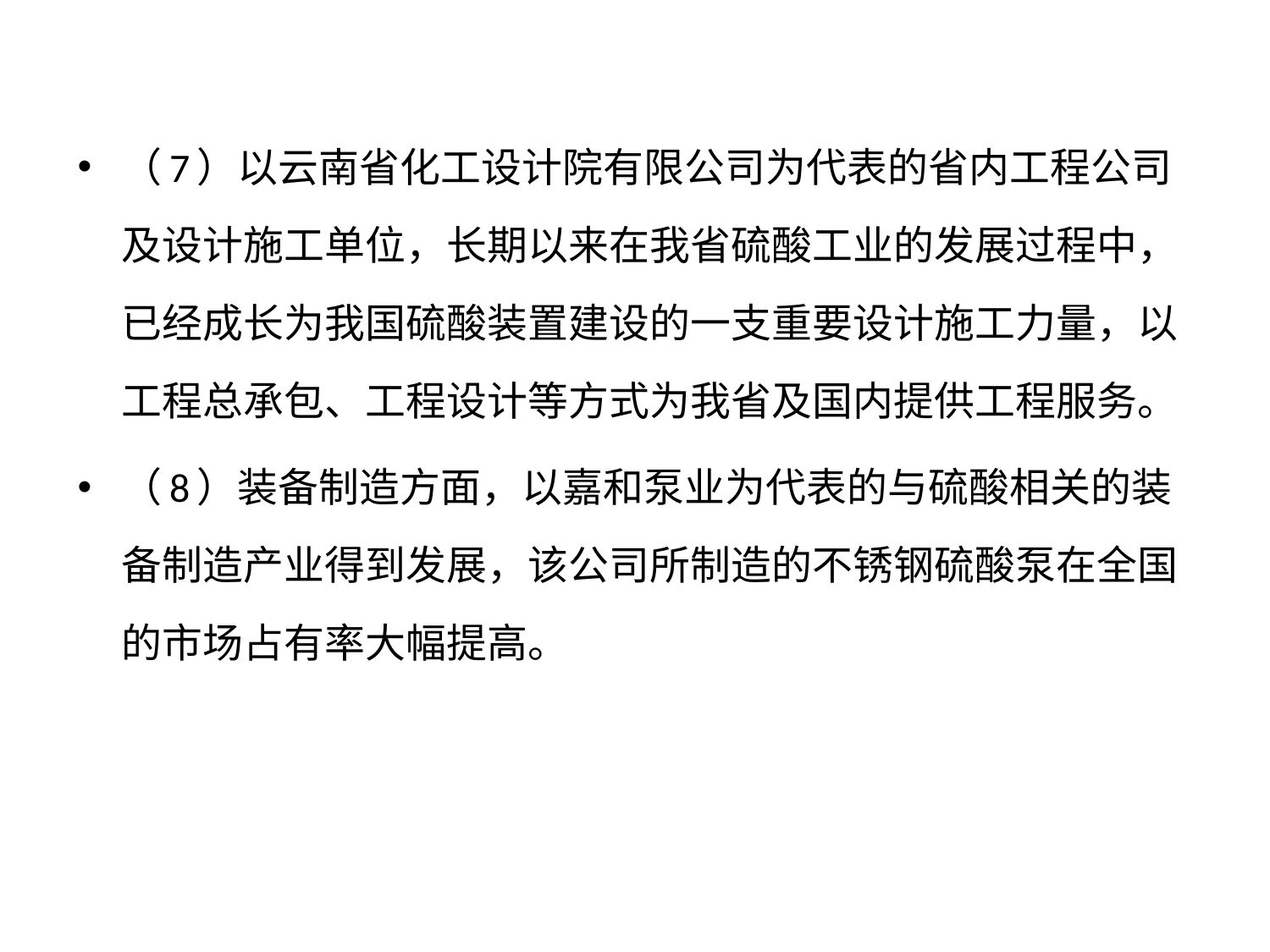

（7）以云南省化工设计院有限公司为代表的省内工程公司及设计施工单位，长期以来在我省硫酸工业的发展过程中，已经成长为我国硫酸装置建设的一支重要设计施工力量，以工程总承包、工程设计等方式为我省及国内提供工程服务。
（8）装备制造方面，以嘉和泵业为代表的与硫酸相关的装备制造产业得到发展，该公司所制造的不锈钢硫酸泵在全国的市场占有率大幅提高。